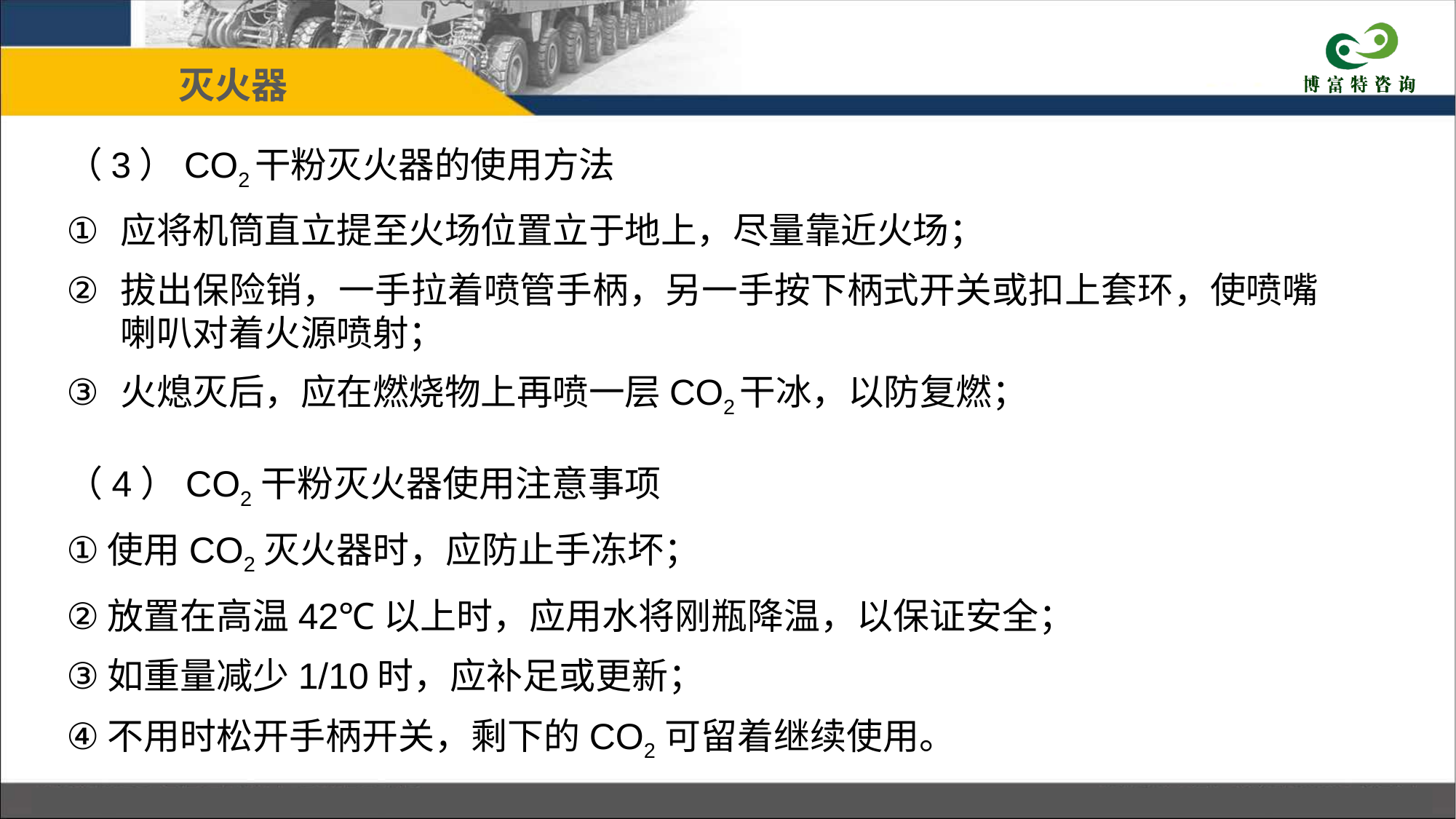

灭火器
（3）CO2干粉灭火器的使用方法
应将机筒直立提至火场位置立于地上，尽量靠近火场；
拔出保险销，一手拉着喷管手柄，另一手按下柄式开关或扣上套环，使喷嘴喇叭对着火源喷射；
火熄灭后，应在燃烧物上再喷一层CO2干冰，以防复燃；
目   录
（4）CO2干粉灭火器使用注意事项
使用CO2灭火器时，应防止手冻坏；
放置在高温42℃以上时，应用水将刚瓶降温，以保证安全；
如重量减少1/10时，应补足或更新；
不用时松开手柄开关，剩下的CO2可留着继续使用。